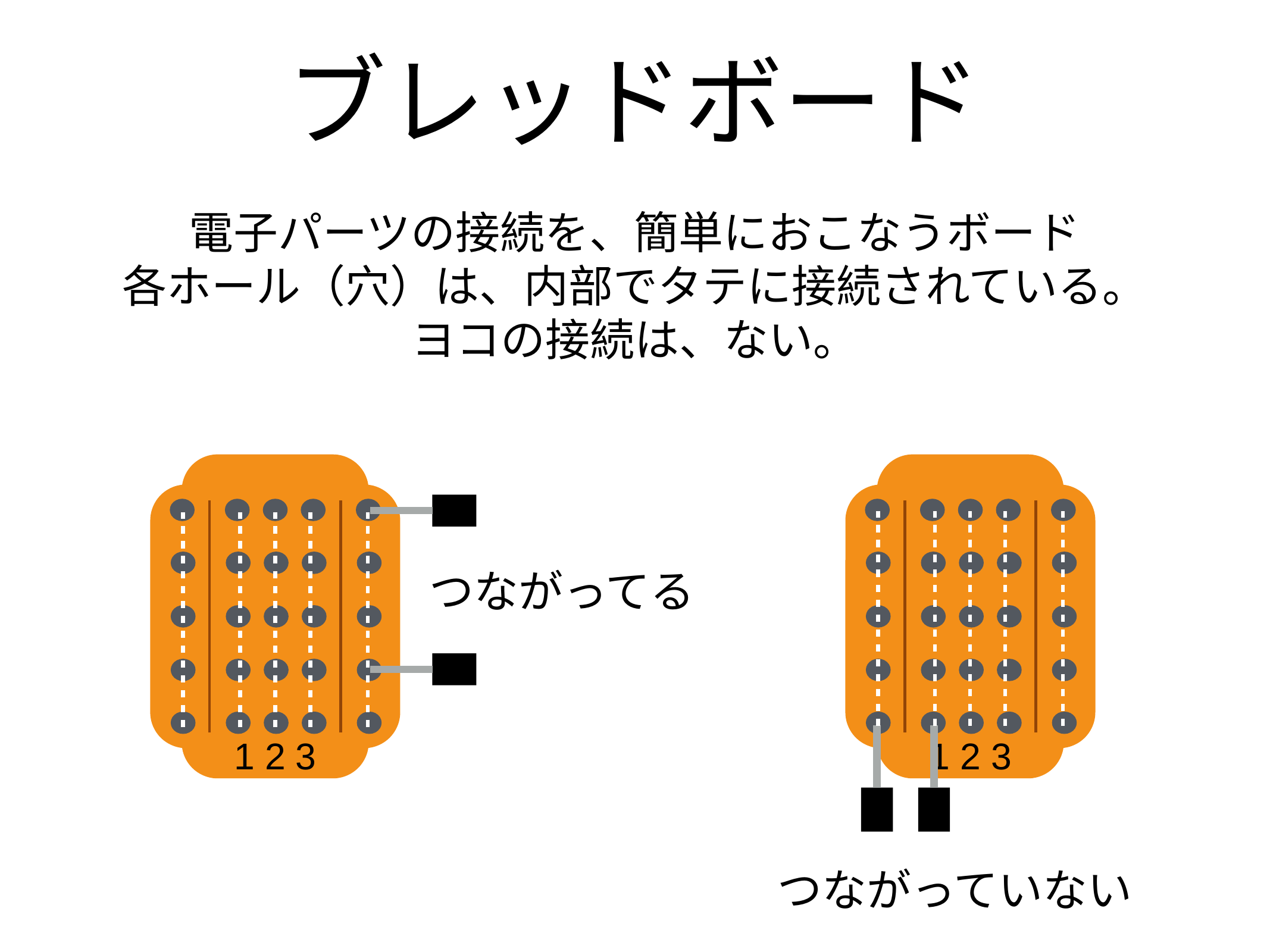

# ブレッドボード
電子パーツの接続を、簡単におこなうボード
各ホール（穴）は、内部でタテに接続されている。
ヨコの接続は、ない。

1 2 3

1 2 3

つながってる

つながっていない